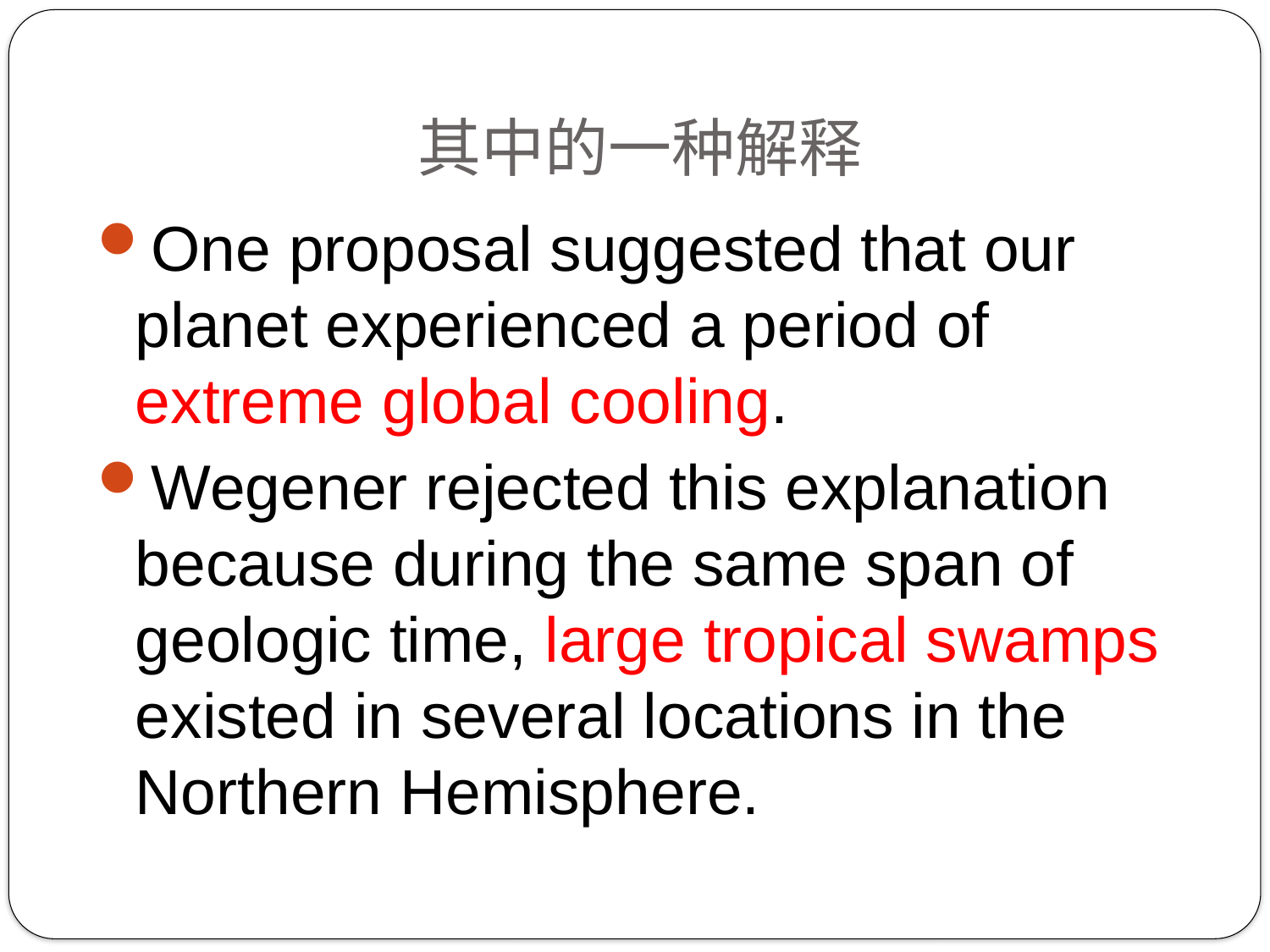

# 其中的一种解释
One proposal suggested that our planet experienced a period of extreme global cooling.
Wegener rejected this explanation because during the same span of geologic time, large tropical swamps existed in several locations in the Northern Hemisphere.